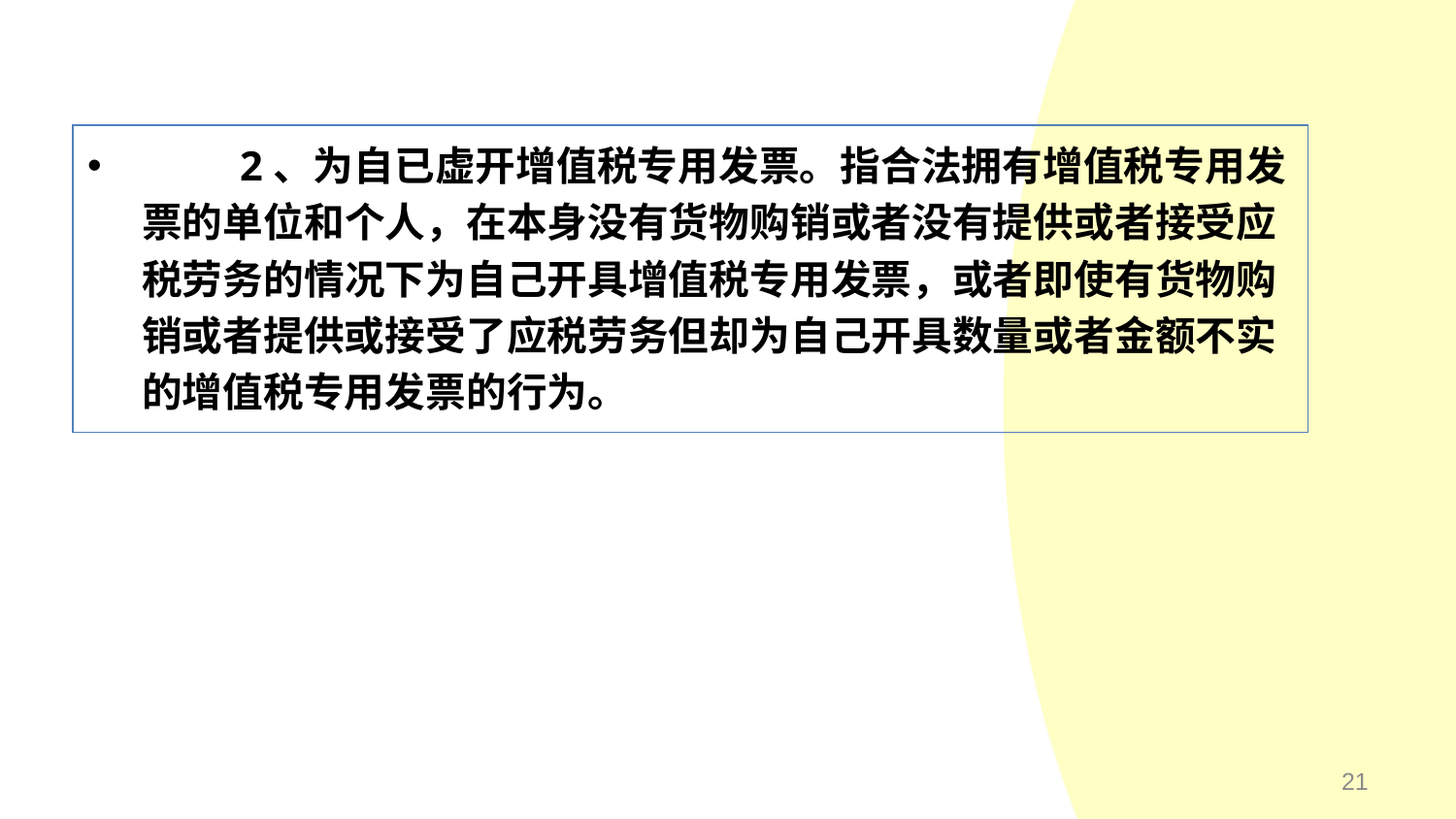

2、为自已虚开增值税专用发票。指合法拥有增值税专用发票的单位和个人，在本身没有货物购销或者没有提供或者接受应税劳务的情况下为自己开具增值税专用发票，或者即使有货物购销或者提供或接受了应税劳务但却为自己开具数量或者金额不实的增值税专用发票的行为。
21